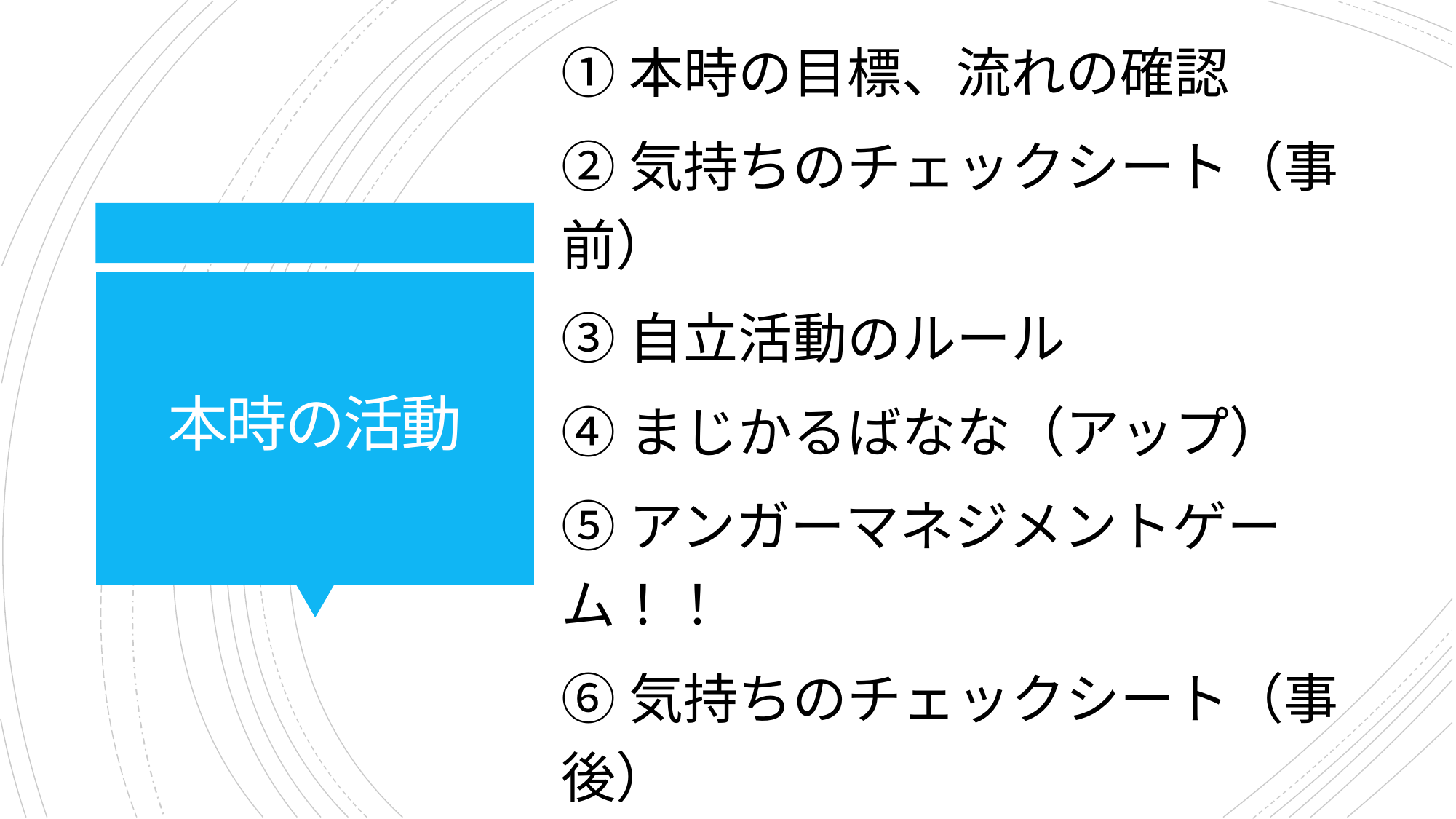

①本時の目標、流れの確認
②気持ちのチェックシート（事前）
③自立活動のルール
④まじかるばなな（アップ）
⑤アンガーマネジメントゲーム！！
⑥気持ちのチェックシート（事後）
# 本時の活動